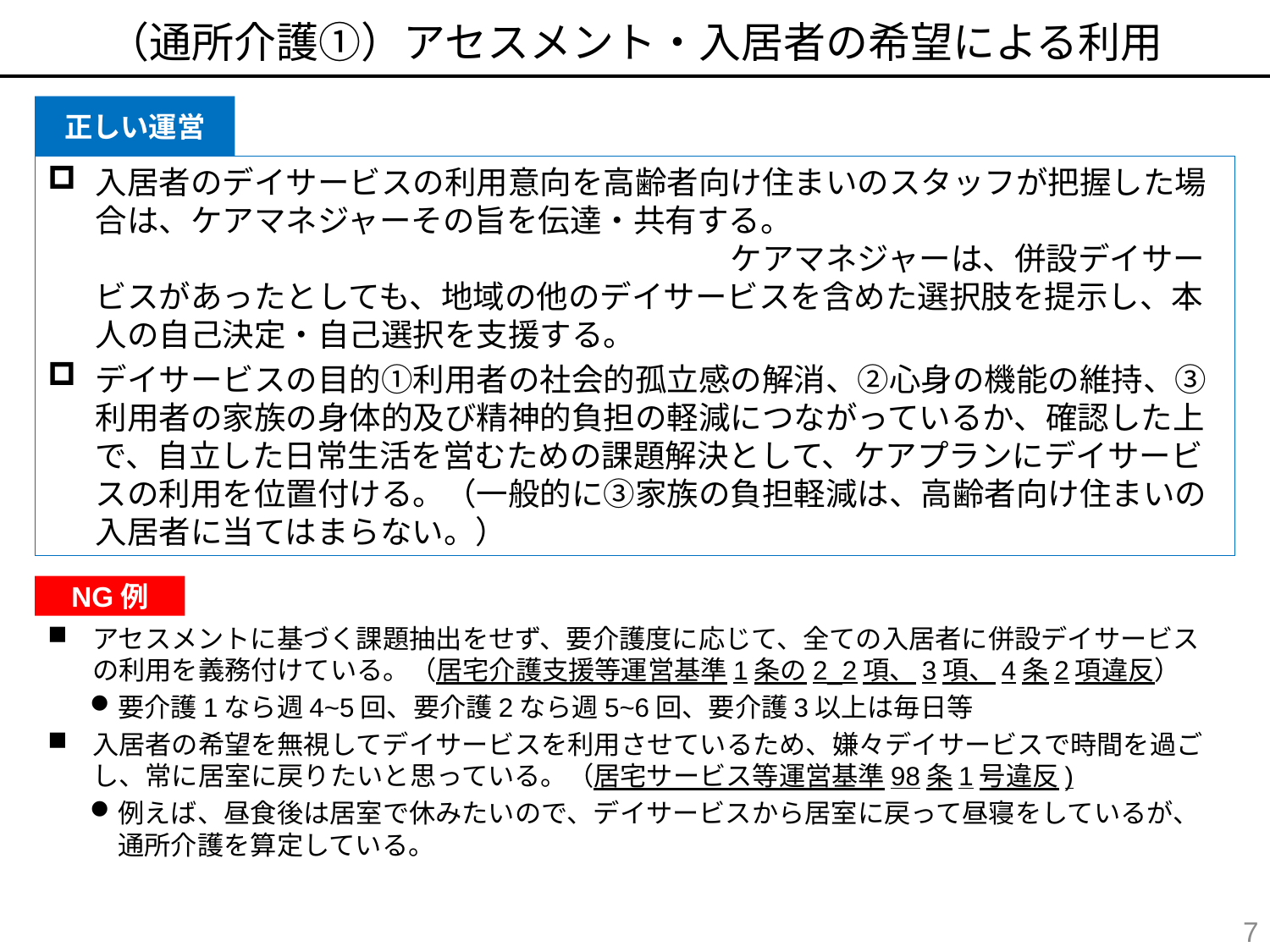

# （通所介護①）アセスメント・入居者の希望による利用
入居者のデイサービスの利用意向を高齢者向け住まいのスタッフが把握した場合は、ケアマネジャーその旨を伝達・共有する。　　　　　　　　　　　　　　　　　　　　　　　　　　　　　　　　　ケアマネジャーは、併設デイサービスがあったとしても、地域の他のデイサービスを含めた選択肢を提示し、本人の自己決定・自己選択を支援する。
デイサービスの目的①利用者の社会的孤立感の解消、②心身の機能の維持、③利用者の家族の身体的及び精神的負担の軽減につながっているか、確認した上で、自立した日常生活を営むための課題解決として、ケアプランにデイサービスの利用を位置付ける。（一般的に③家族の負担軽減は、高齢者向け住まいの入居者に当てはまらない。）
アセスメントに基づく課題抽出をせず、要介護度に応じて、全ての入居者に併設デイサービスの利用を義務付けている。（居宅介護支援等運営基準1条の2_2項、3項、4条2項違反）
要介護1なら週4~5回、要介護2なら週5~6回、要介護3以上は毎日等
入居者の希望を無視してデイサービスを利用させているため、嫌々デイサービスで時間を過ごし、常に居室に戻りたいと思っている。（居宅サービス等運営基準98条1号違反)
例えば、昼食後は居室で休みたいので、デイサービスから居室に戻って昼寝をしているが、通所介護を算定している。
7